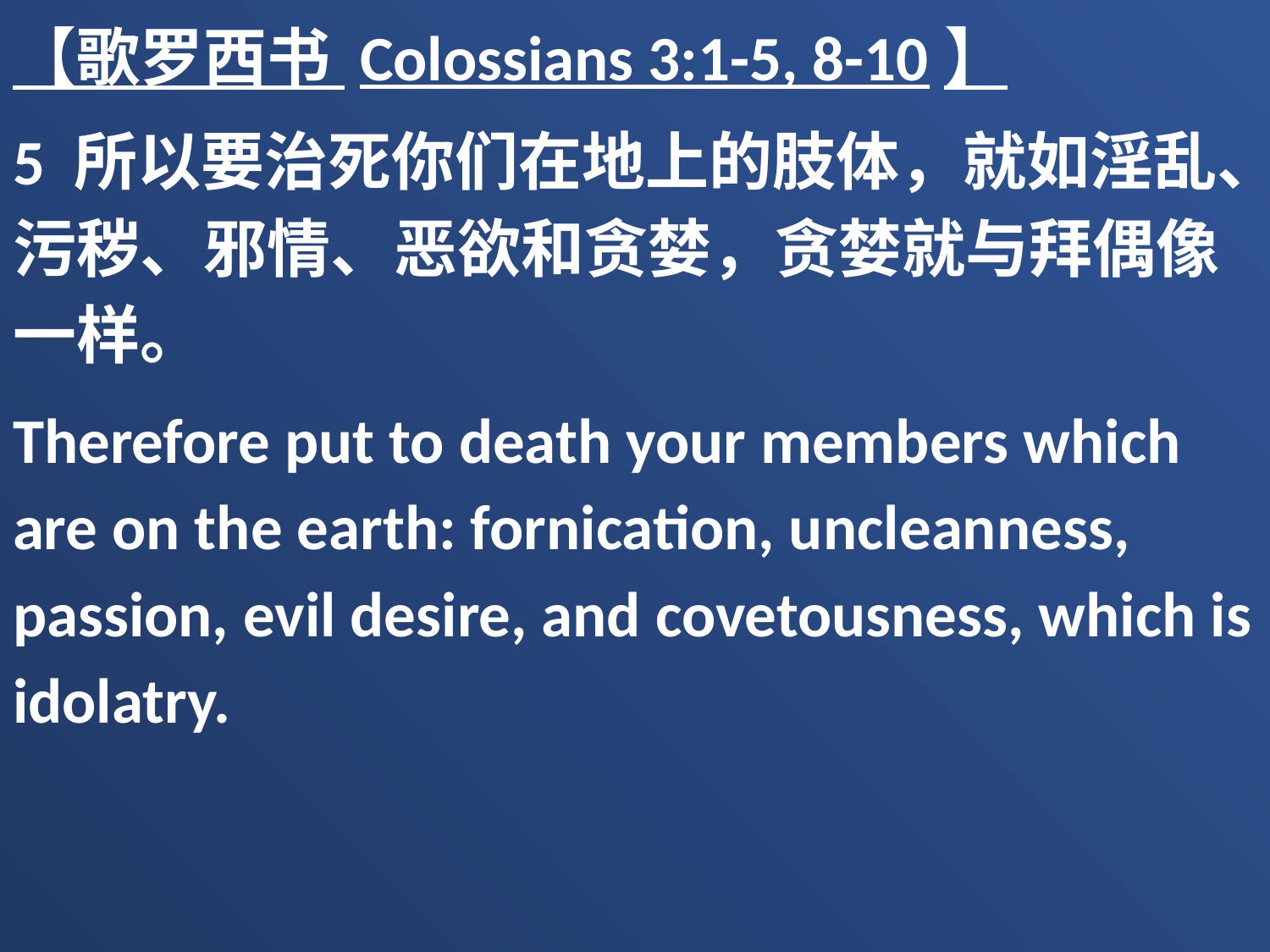

【歌罗西书 Colossians 3:1-5, 8-10】
5 所以要治死你们在地上的肢体，就如淫乱、污秽、邪情、恶欲和贪婪，贪婪就与拜偶像一样。
Therefore put to death your members which are on the earth: fornication, uncleanness, passion, evil desire, and covetousness, which is idolatry.